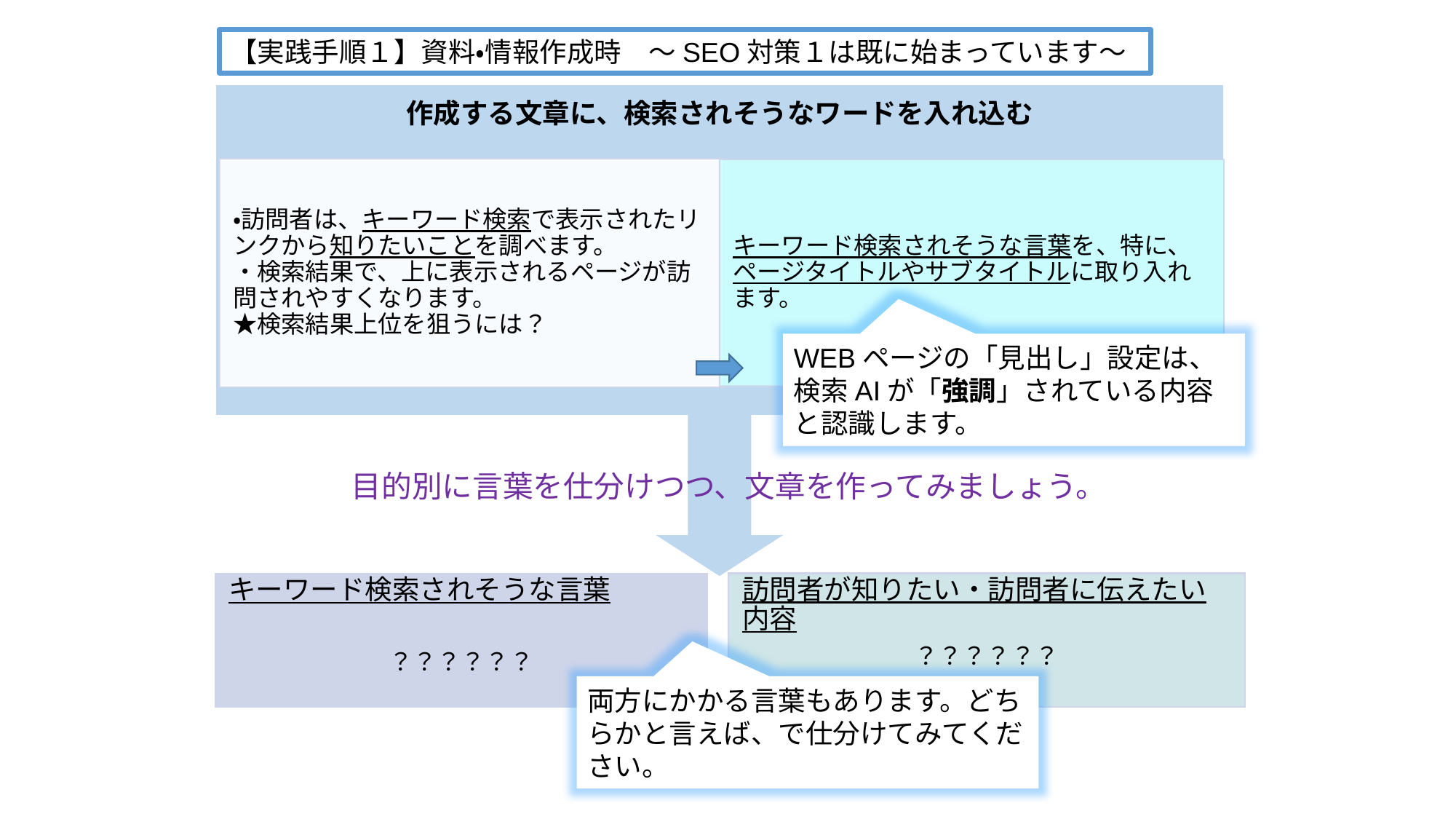

【実践手順１】資料・情報作成時　～SEO対策１は既に始まっています～
作成する文章に、検索されそうなワードを入れ込む
・訪問者は、キーワード検索で表示されたリンクから知りたいことを調べます。
・検索結果で、上に表示されるページが訪問されやすくなります。
★検索結果上位を狙うには？
キーワード検索されそうな言葉を、特に、ページタイトルやサブタイトルに取り入れます。
WEBページの「見出し」設定は、検索AIが「強調」されている内容と認識します。

目的別に言葉を仕分けつつ、文章を作ってみましょう。

訪問者が知りたい・訪問者に伝えたい内容
？？？？？？

キーワード検索されそうな言葉

？？？？？？
両方にかかる言葉もあります。どちらかと言えば、で仕分けてみてください。